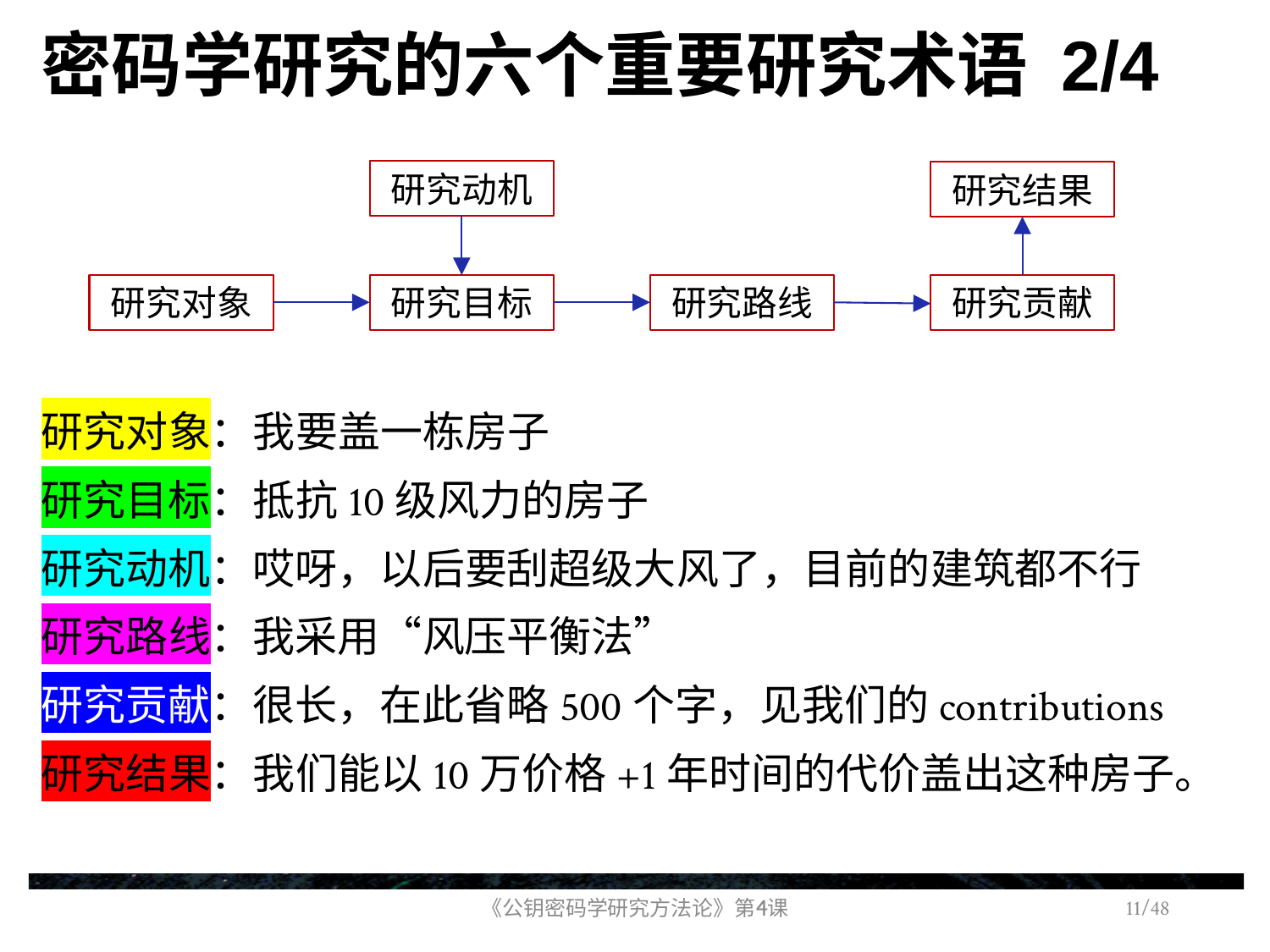

# 密码学研究的六个重要研究术语 2/4
研究动机
研究结果
研究对象
研究目标
研究路线
研究贡献
研究对象：我要盖一栋房子
研究目标：抵抗10级风力的房子
研究动机：哎呀，以后要刮超级大风了，目前的建筑都不行
研究路线：我采用“风压平衡法”
研究贡献：很长，在此省略500个字，见我们的contributions
研究结果：我们能以10万价格+1年时间的代价盖出这种房子。
《公钥密码学研究方法论》第4课
11/48